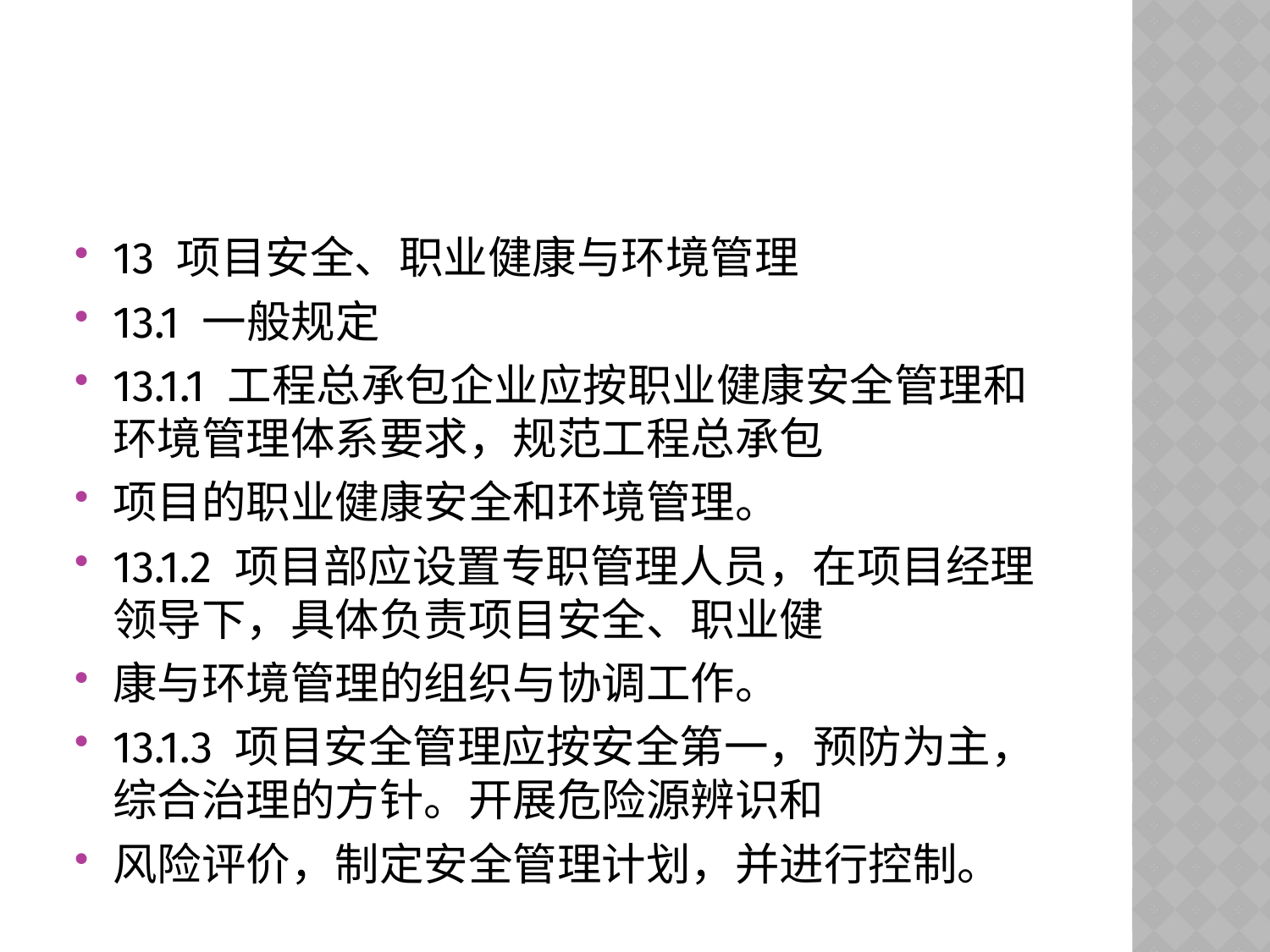

#
13 项目安全、职业健康与环境管理
13.1 一般规定
13.1.1 工程总承包企业应按职业健康安全管理和环境管理体系要求，规范工程总承包
项目的职业健康安全和环境管理。
13.1.2 项目部应设置专职管理人员，在项目经理领导下，具体负责项目安全、职业健
康与环境管理的组织与协调工作。
13.1.3 项目安全管理应按安全第一，预防为主，综合治理的方针。开展危险源辨识和
风险评价，制定安全管理计划，并进行控制。